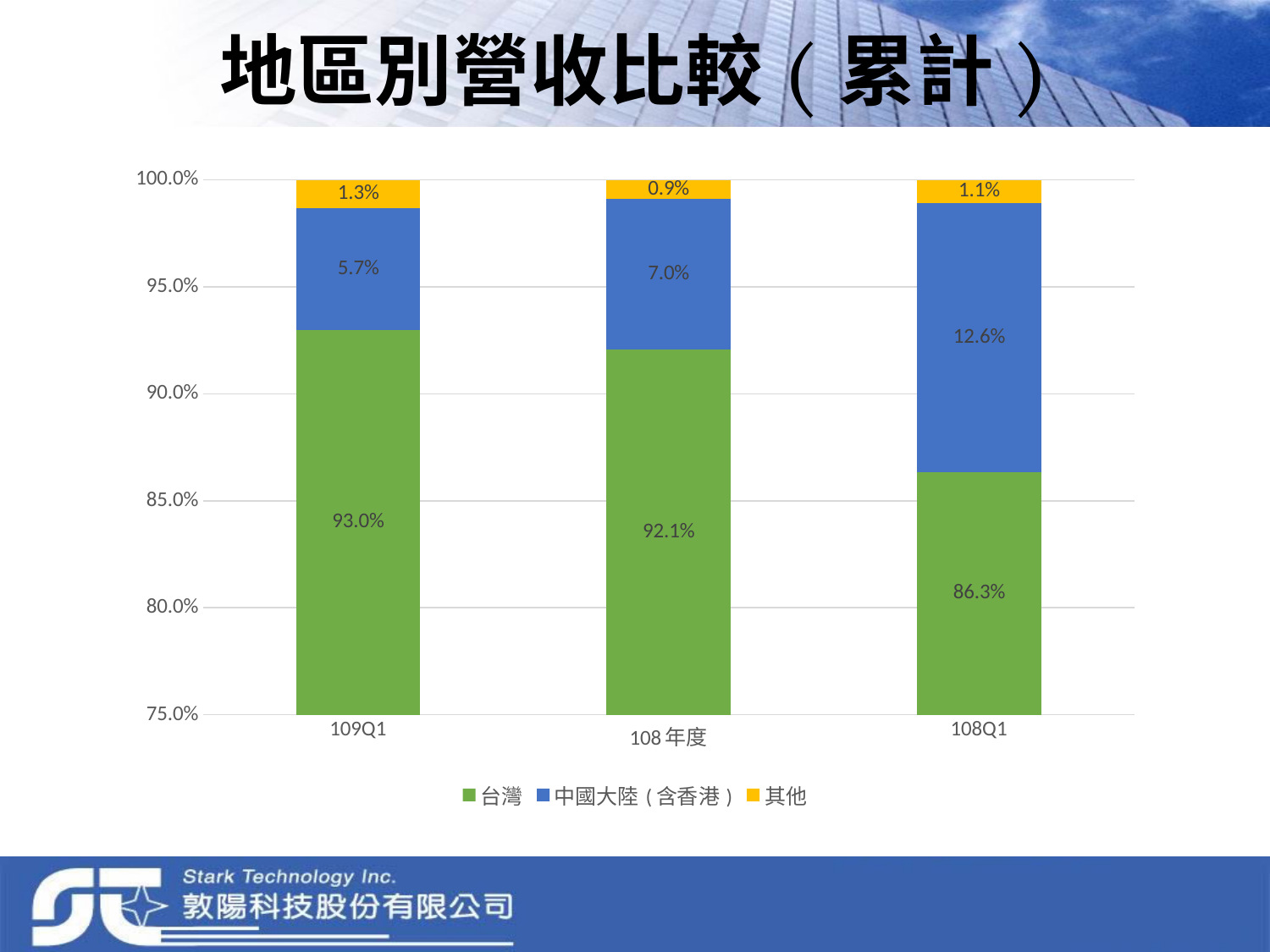

# 地區別營收比較(累計)

### Chart

| Category | 台灣 | 中國大陸(含香港) | 其他 |
|---|---|---|---|
| 109Q1 | 0.9298579261111037 | 0.05686689800288647 | 0.013275175886009844 |
| 108年度 | 0.920777838601909 | 0.07032555618072604 | 0.008896605217365006 |
| 108Q1 | 0.8633799208398405 | 0.12586593265830262 | 0.01075414650185689 |